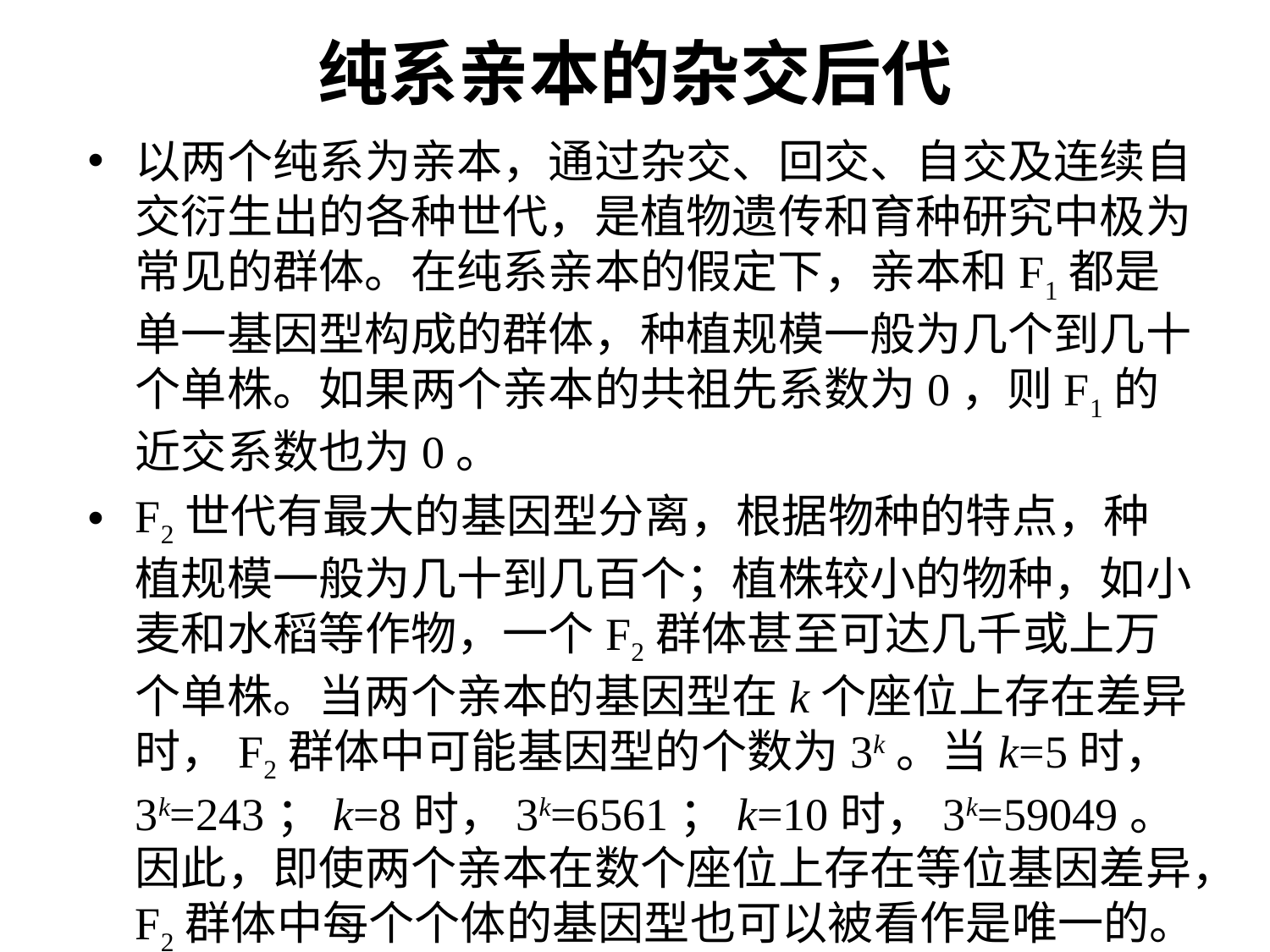

# 纯系亲本的杂交后代
以两个纯系为亲本，通过杂交、回交、自交及连续自交衍生出的各种世代，是植物遗传和育种研究中极为常见的群体。在纯系亲本的假定下，亲本和F1都是单一基因型构成的群体，种植规模一般为几个到几十个单株。如果两个亲本的共祖先系数为0，则F1的近交系数也为0。
F2世代有最大的基因型分离，根据物种的特点，种植规模一般为几十到几百个；植株较小的物种，如小麦和水稻等作物，一个F2群体甚至可达几千或上万个单株。当两个亲本的基因型在k个座位上存在差异时，F2群体中可能基因型的个数为3k。当k=5时，3k=243；k=8时，3k=6561；k=10时，3k=59049。因此，即使两个亲本在数个座位上存在等位基因差异，F2群体中每个个体的基因型也可以被看作是唯一的。